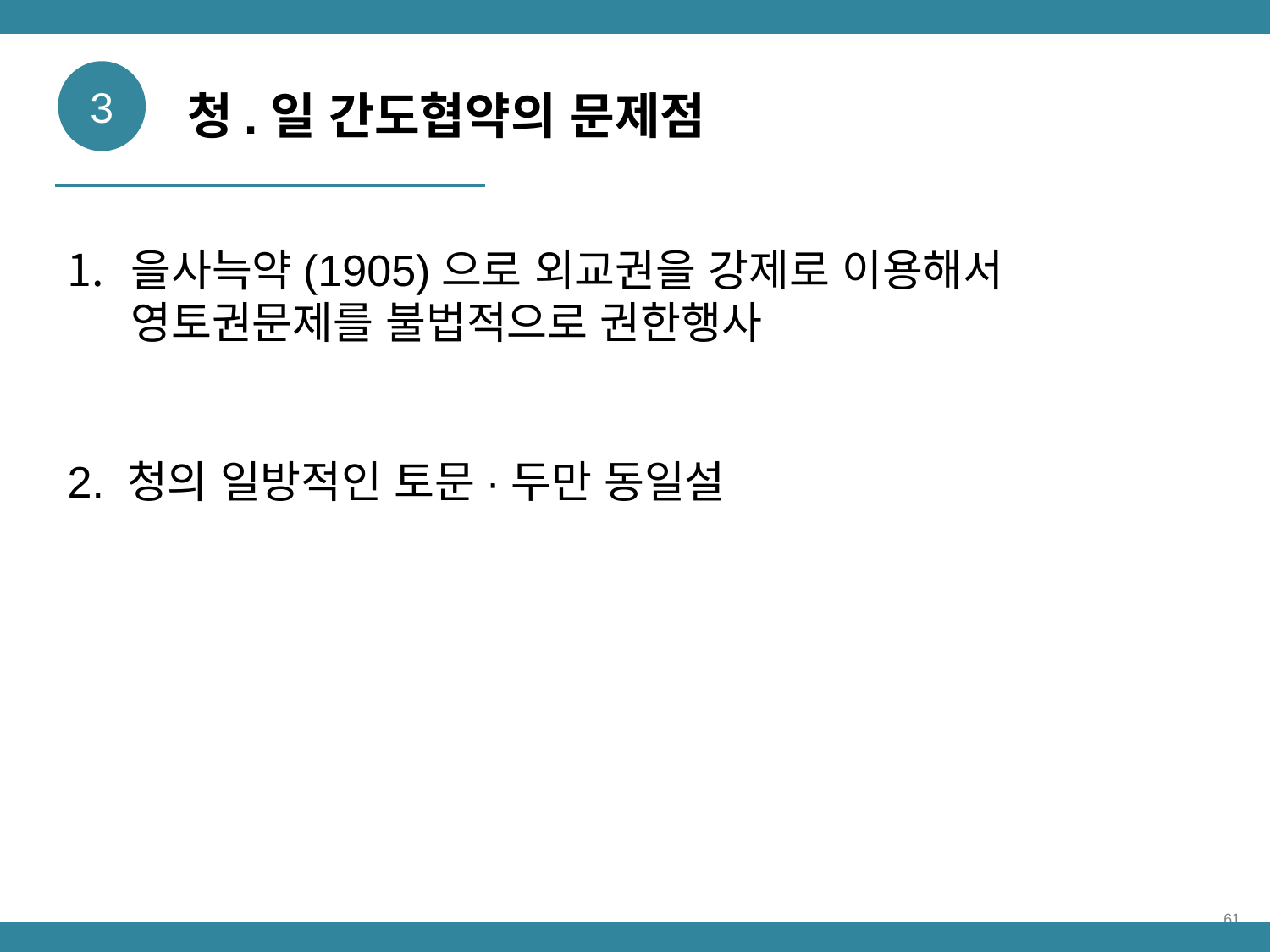

3

청.일 간도협약의 문제점
을사늑약(1905)으로 외교권을 강제로 이용해서 영토권문제를 불법적으로 권한행사

2. 청의 일방적인 토문·두만 동일설